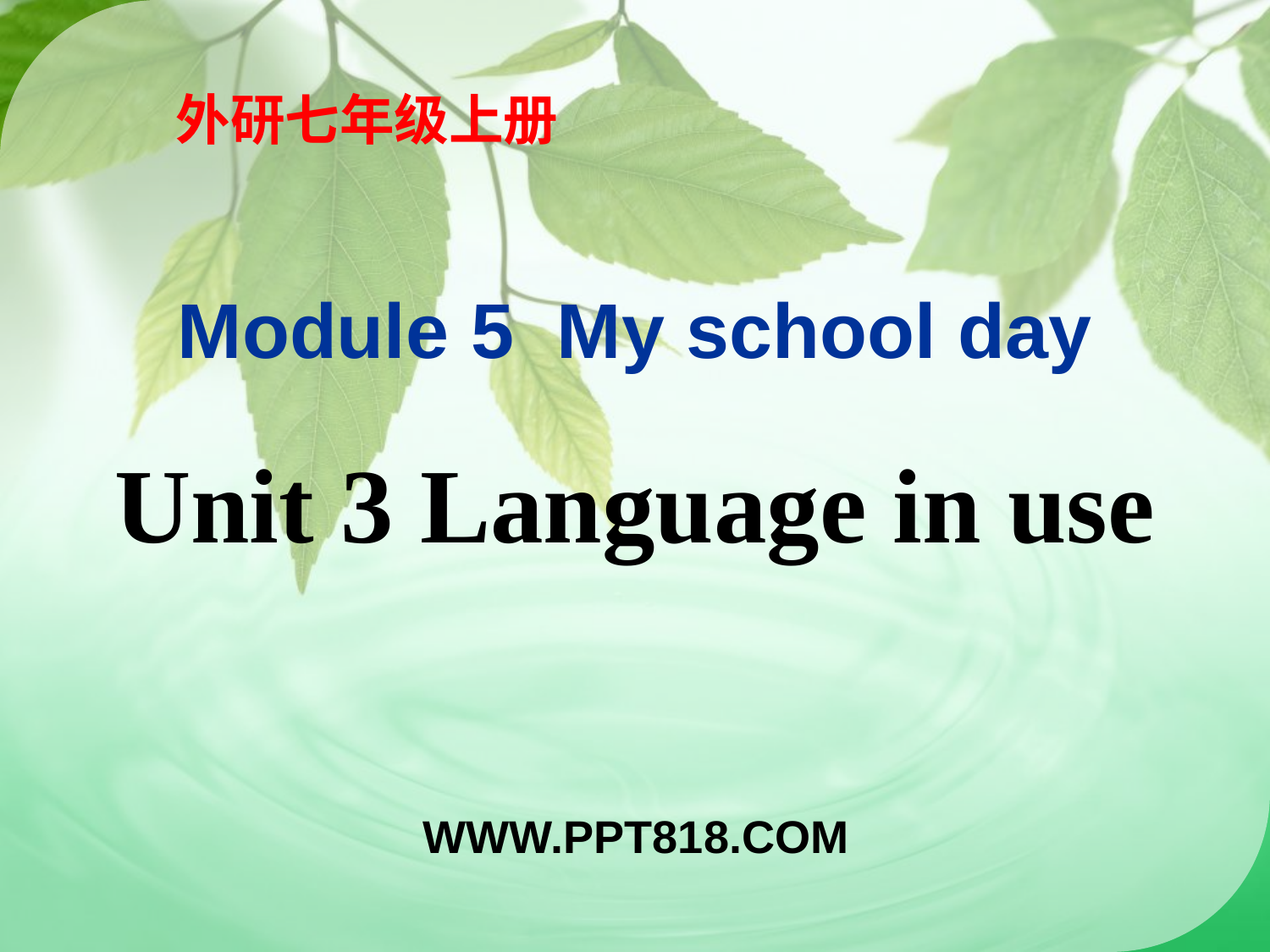

外研七年级上册
Module 5  My school day
Unit 3 Language in use
WWW.PPT818.COM